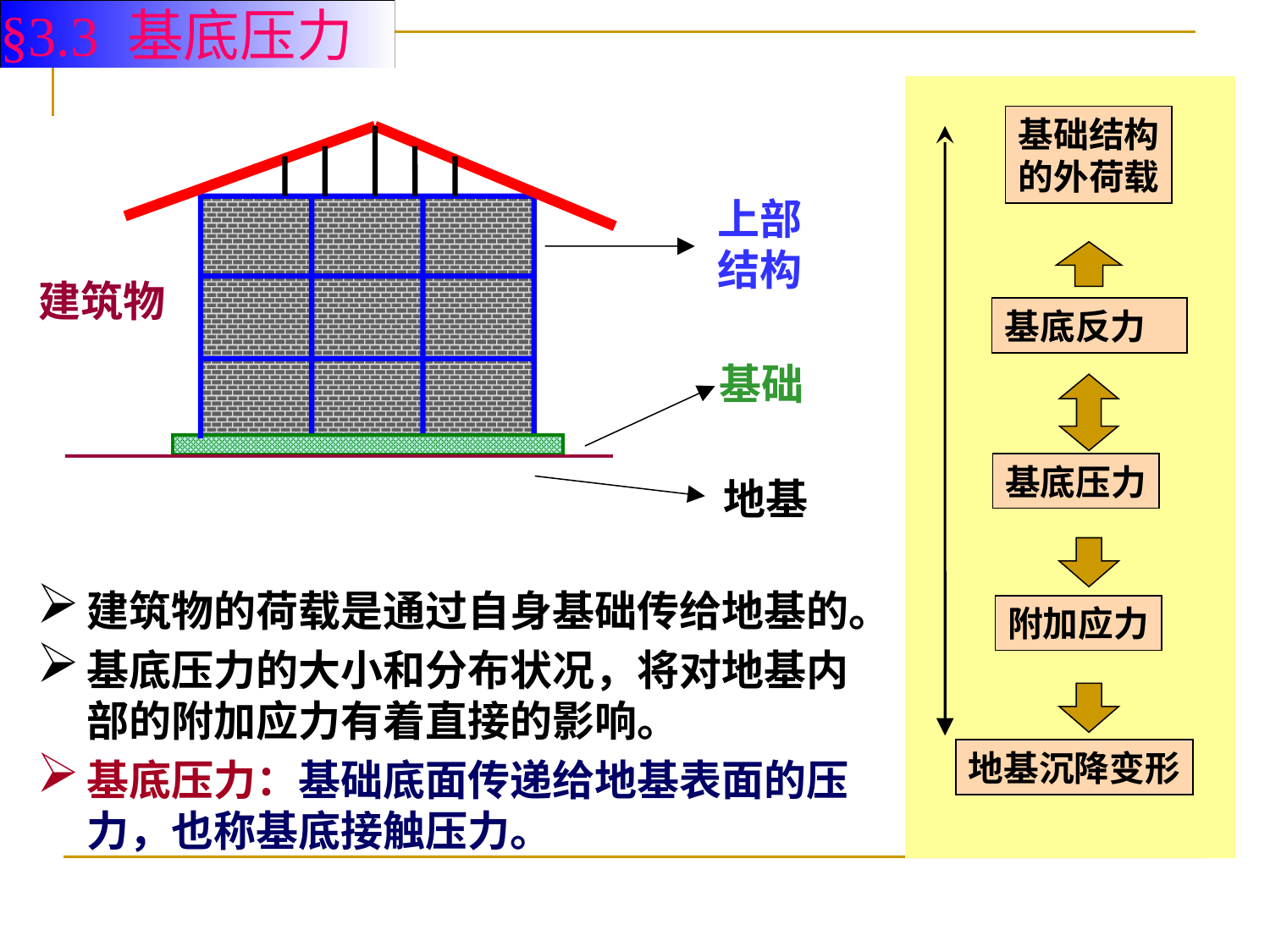

§3.3 基底压力

基础结构
的外荷载

基底反力

基底压力

附加应力

地基沉降变形

上部
结构

建筑物

基础

地基

建筑物的荷载是通过自身基础传给地基的。
基底压力的大小和分布状况，将对地基内部的附加应力有着直接的影响。
基底压力：基础底面传递给地基表面的压力，也称基底接触压力。